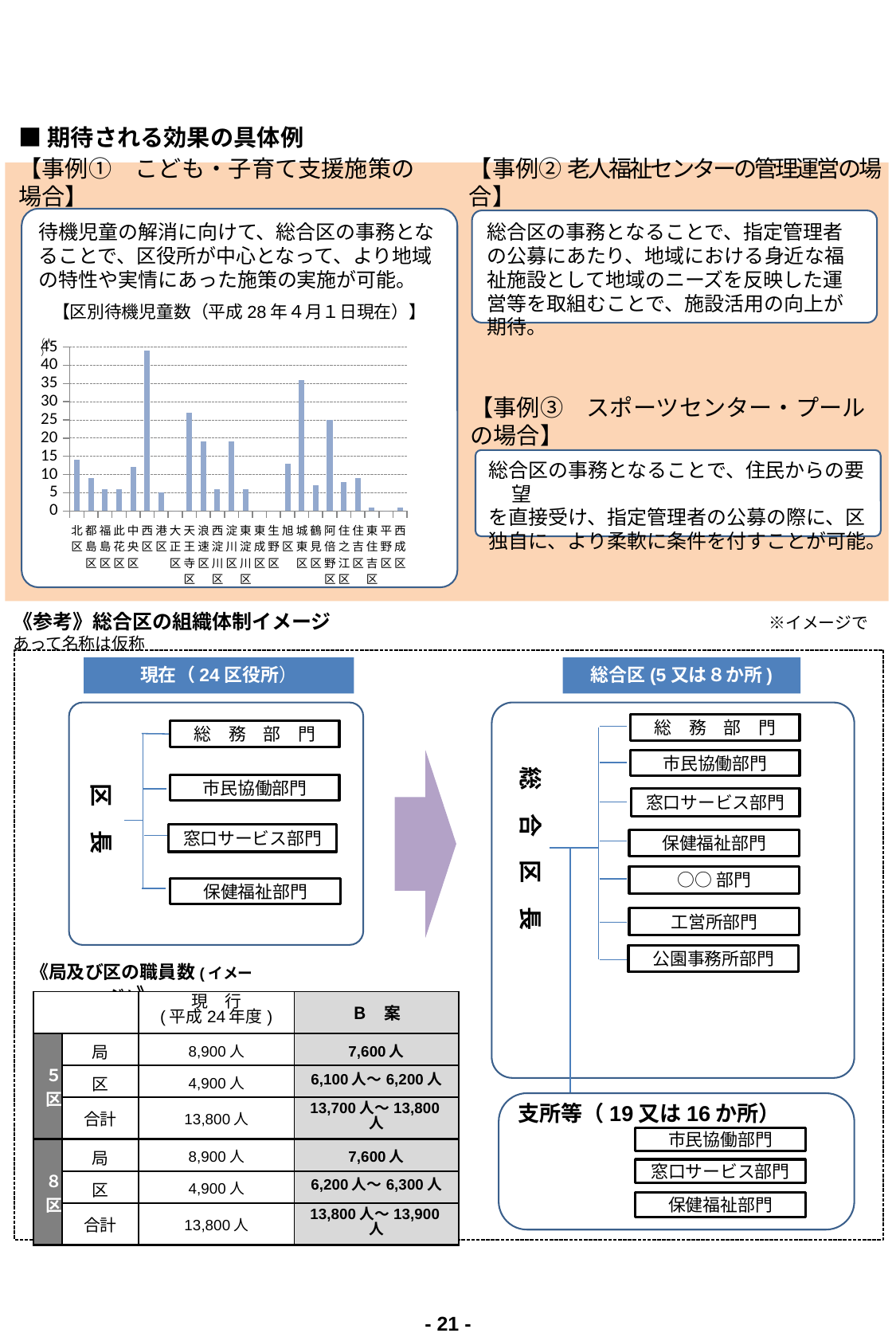

■期待される効果の具体例

【事例② 老人福祉センターの管理運営の場合】
【事例①　こども・子育て支援施策の場合】
待機児童の解消に向けて、総合区の事務となることで、区役所が中心となって、より地域の特性や実情にあった施策の実施が可能。

【区別待機児童数（平成28年４月１日現在）】

総合区の事務となることで、指定管理者の公募にあたり、地域における身近な福祉施設として地域のニーズを反映した運営等を取組むことで、施設活用の向上が期待。
（人）

[unsupported chart]

【事例③　スポーツセンター・プールの場合】
総合区の事務となることで、住民からの要望
を直接受け、指定管理者の公募の際に、区
独自に、より柔軟に条件を付すことが可能。
《参考》総合区の組織体制イメージ　　　　　　　　　　　　　                         　　　 ※イメージであって名称は仮称

現在（24区役所）
総合区(5又は８か所)

総　務　部　門
総　務　部　門
総　合　区　長
区　長
市民協働部門

市民協働部門
窓口サービス部門
窓口サービス部門
保健福祉部門
○○部門
保健福祉部門
工営所部門
公園事務所部門
《局及び区の職員数(イメージ)》
|  |  | 現　行 (平成24年度) | Ｂ　案 |
| --- | --- | --- | --- |
| ５区 | 局 | 8,900人 | 7,600人 |
|  | 区 | 4,900人 | 6,100人～6,200人 |
|  | 合計 | 13,800人 | 13,700人～13,800人 |
| ８区 | 局 | 8,900人 | 7,600人 |
|  | 区 | 4,900人 | 6,200人～6,300人 |
|  | 合計 | 13,800人 | 13,800人～13,900人 |
支所等（19又は16か所）

市民協働部門
窓口サービス部門
保健福祉部門
- 21 -